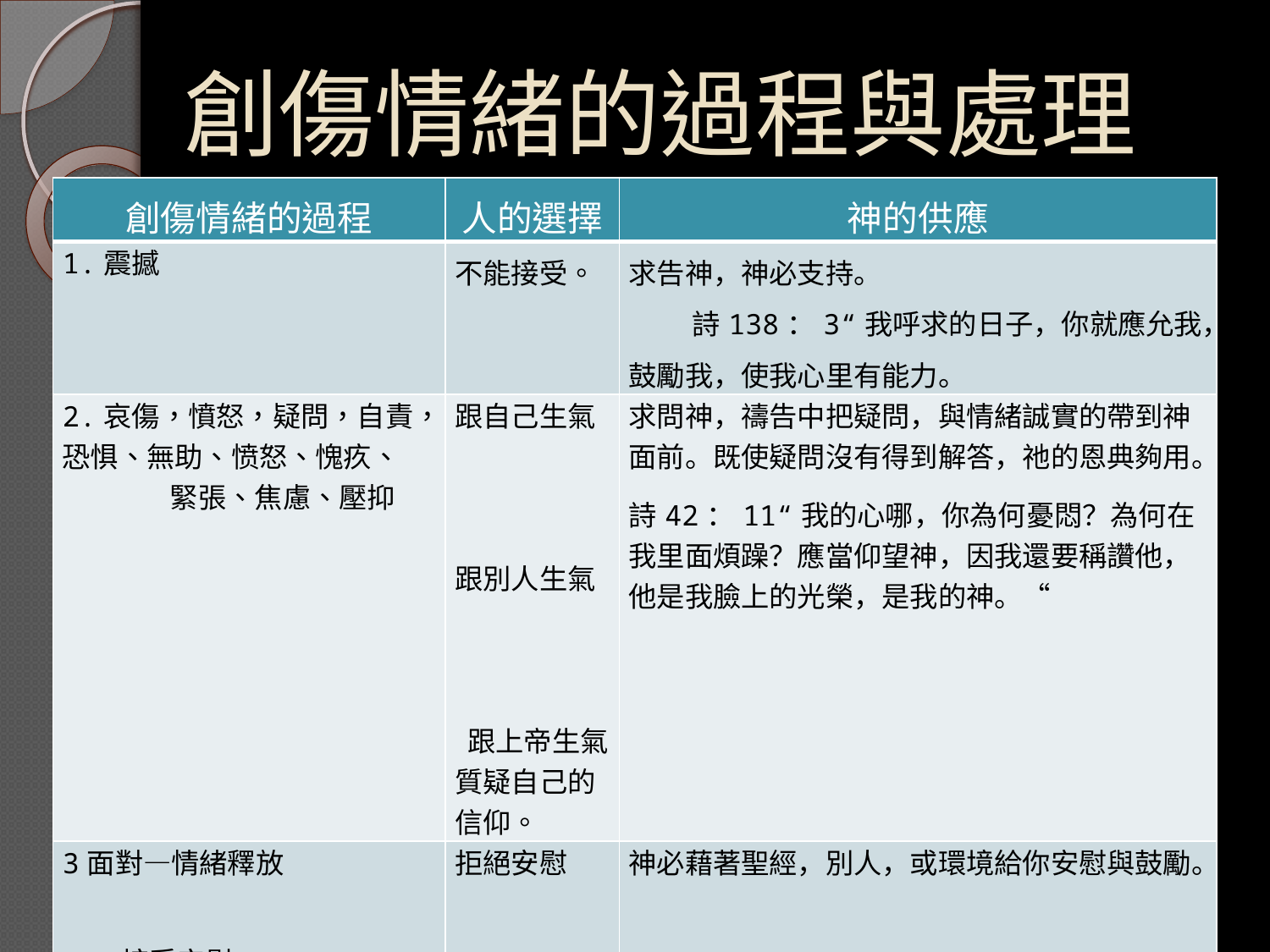

# 創傷情緒的過程與處理
| 創傷情緒的過程 | 人的選擇 | 神的供應 |
| --- | --- | --- |
| 1.震撼 | 不能接受。 | 求告神，神必支持。 詩138：3“我呼求的日子，你就應允我，鼓勵我，使我心里有能力。 |
| 2.哀傷，憤怒，疑問，自責，恐惧、無助、愤怒、愧疚、 緊張、焦慮、壓抑 | 跟自己生氣 跟別人生氣 跟上帝生氣，質疑自己的信仰。 | 求問神，禱告中把疑問，與情緒誠實的帶到神面前。既使疑問沒有得到解答，祂的恩典夠用。 詩42：11“我的心哪，你為何憂悶？為何在我里面煩躁？應當仰望神，因我還要稱讚他，他是我臉上的光榮，是我的神。“ |
| 3面對—情緒釋放 接受安慰 | 拒絕安慰 壓制情緒 逃避情緒 情緒泛濫 | 神必藉著聖經，別人，或環境給你安慰與鼓勵。 詩119：49-50“求袮記念向袮僕人所應許的話，叫我有盼望，這話將我救活了，我在患難中，因此得安慰。” |
| 4.接受—珍藏美好記憶 建立自我身份 生命成長 | 陷在創傷中，憤世嫉俗 鬱鬱寡歡 剛愎僵化 | 以神為樂，如鷹展翅，重新得力。 詩篇84：6-7“他們經過流淚谷，叫這谷變為泉源之地，並有秋雨之福，他們力上加力，各人到錫安朝見神。 |